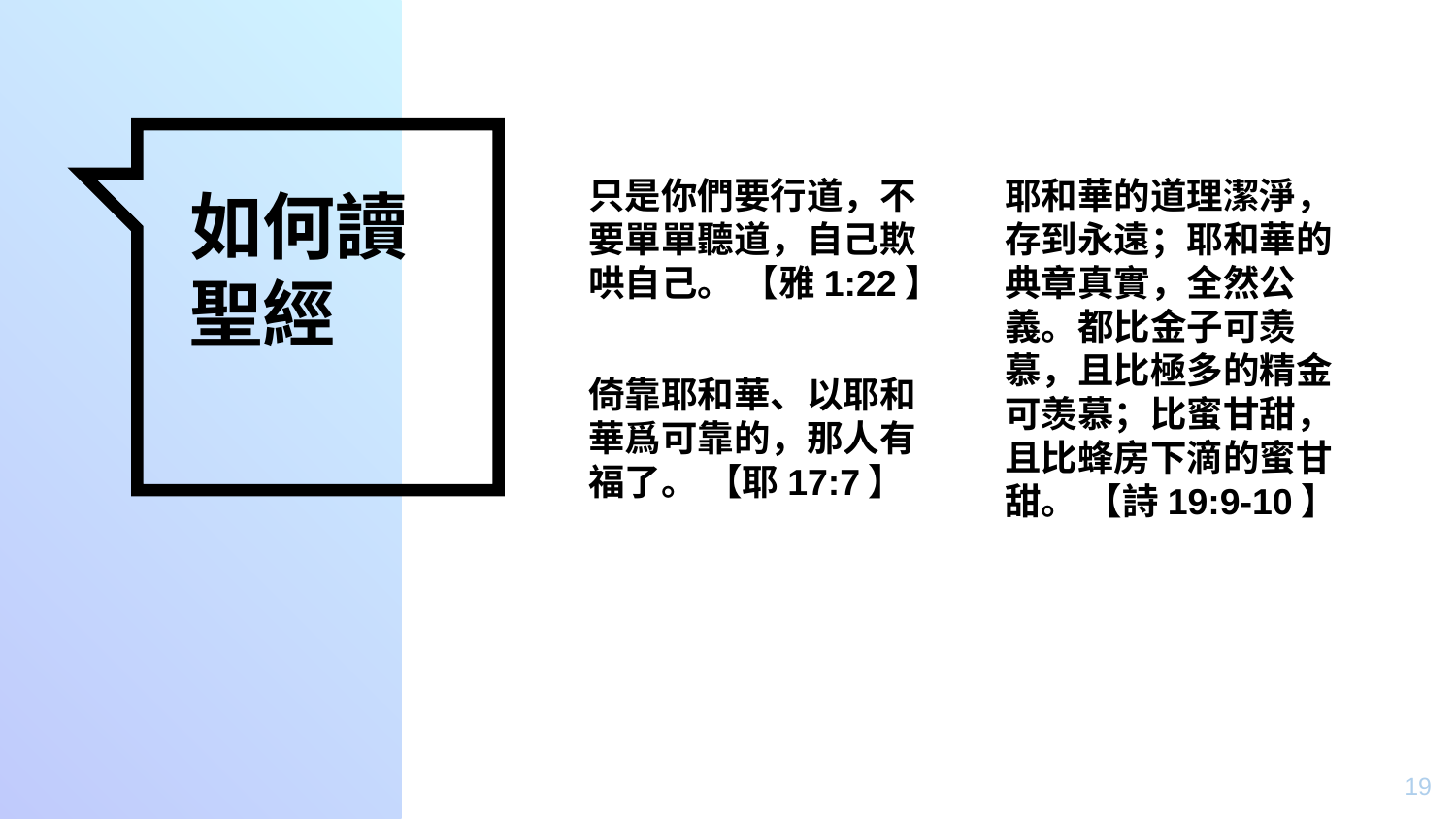

只是你們要行道，不要單單聽道，自己欺哄自己。 【雅1:22】

倚靠耶和華、以耶和華爲可靠的，那人有福了。 【耶17:7】
耶和華的道理潔淨，存到永遠；耶和華的典章真實，全然公義。都比金子可羡慕，且比極多的精金可羡慕；比蜜甘甜，且比蜂房下滴的蜜甘甜。 【詩19:9-10】
# 如何讀聖經
19